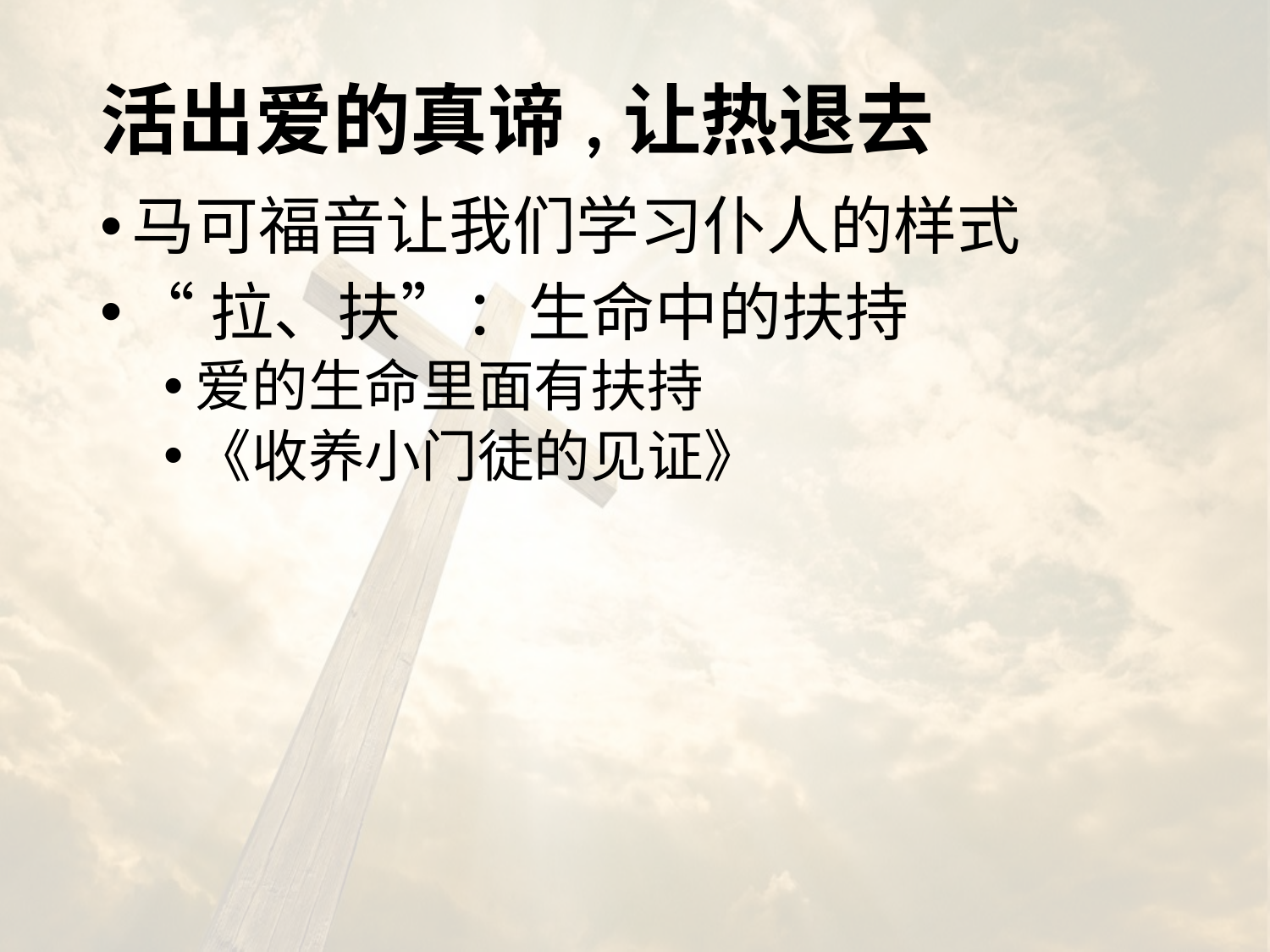

# 活出爱的真谛,让热退去
马可福音让我们学习仆人的样式
“拉、扶”：生命中的扶持
爱的生命里面有扶持
《收养小门徒的见证》